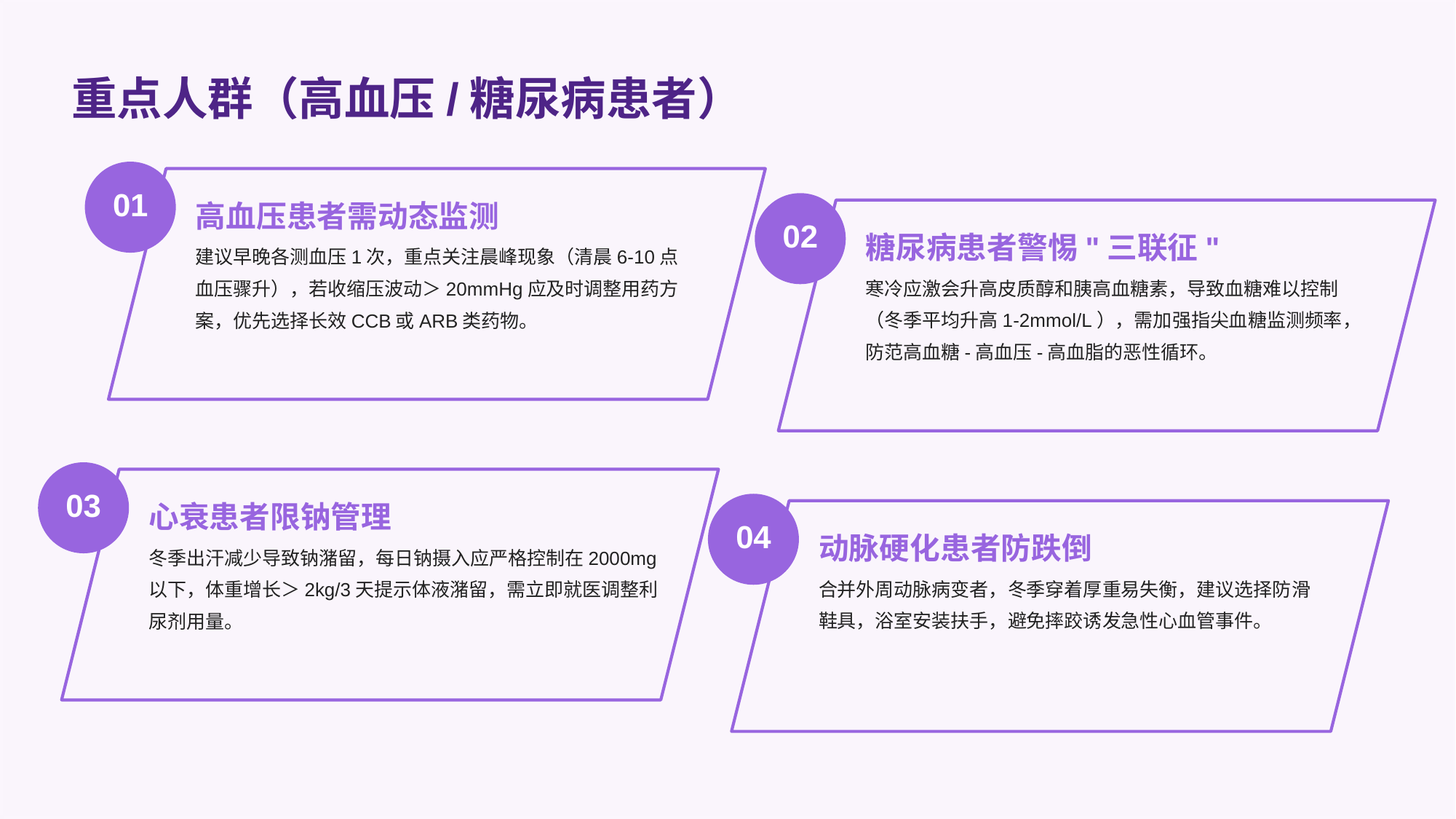

重点人群（高血压/糖尿病患者）

01
高血压患者需动态监测

02
糖尿病患者警惕"三联征"
建议早晚各测血压1次，重点关注晨峰现象（清晨6-10点血压骤升），若收缩压波动＞20mmHg应及时调整用药方案，优先选择长效CCB或ARB类药物。
寒冷应激会升高皮质醇和胰高血糖素，导致血糖难以控制（冬季平均升高1-2mmol/L），需加强指尖血糖监测频率，防范高血糖-高血压-高血脂的恶性循环。

03
心衰患者限钠管理

04
动脉硬化患者防跌倒
冬季出汗减少导致钠潴留，每日钠摄入应严格控制在2000mg以下，体重增长＞2kg/3天提示体液潴留，需立即就医调整利尿剂用量。
合并外周动脉病变者，冬季穿着厚重易失衡，建议选择防滑鞋具，浴室安装扶手，避免摔跤诱发急性心血管事件。